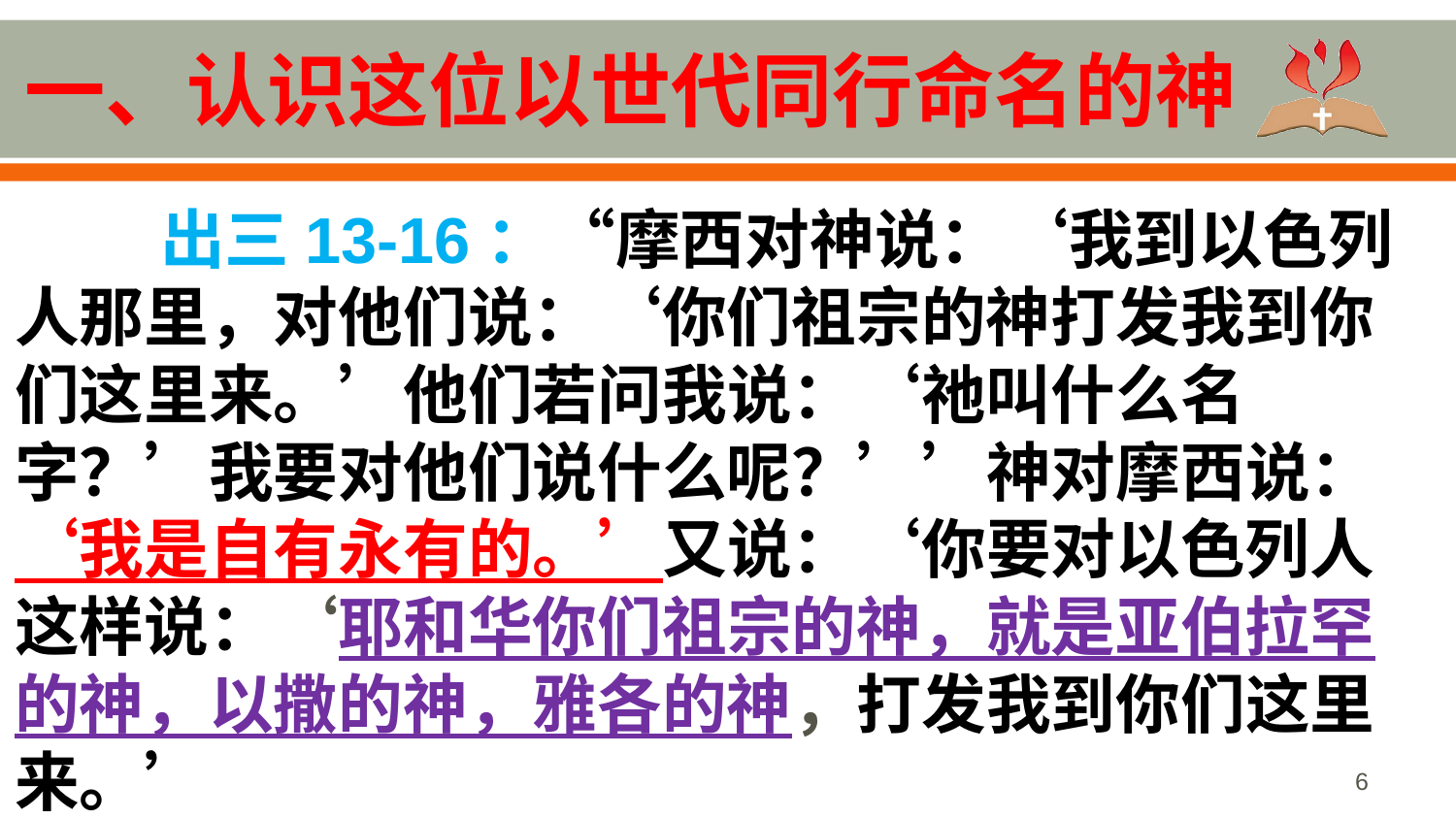

# 一、认识这位以世代同行命名的神
	出三13-16：“摩西对神说：‘我到以色列人那里，对他们说：‘你们祖宗的神打发我到你们这里来。’他们若问我说：‘祂叫什么名字？’我要对他们说什么呢？’’神对摩西说：‘我是自有永有的。’又说：‘你要对以色列人这样说：‘耶和华你们祖宗的神，就是亚伯拉罕的神，以撒的神，雅各的神，打发我到你们这里来。’

6